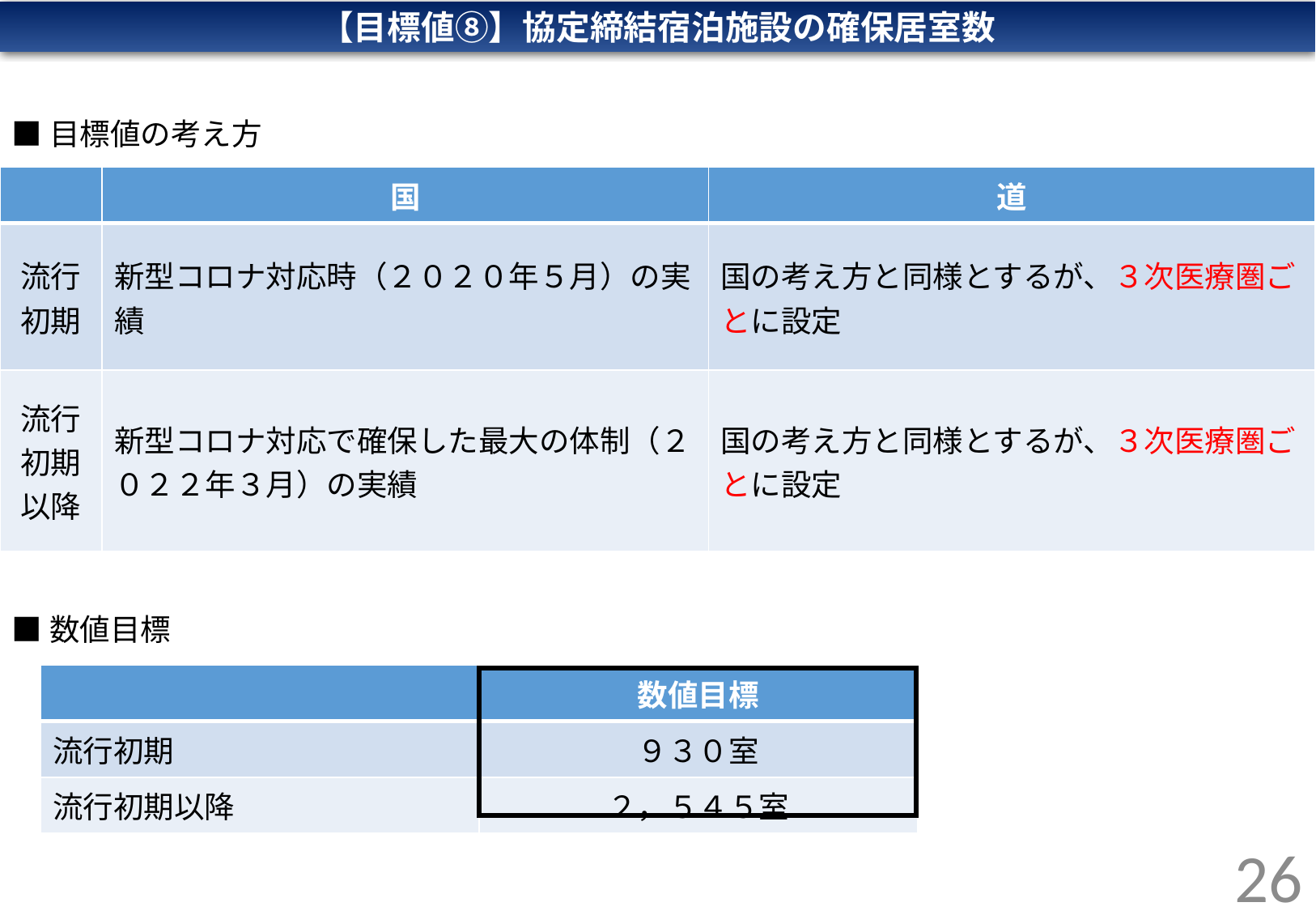

【目標値⑧】協定締結宿泊施設の確保居室数
■目標値の考え方
|  | 国 | 道 |
| --- | --- | --- |
| 流行初期 | 新型コロナ対応時（２０２０年５月）の実績 | 国の考え方と同様とするが、３次医療圏ごとに設定 |
| 流行初期以降 | 新型コロナ対応で確保した最大の体制（２０２２年３月）の実績 | 国の考え方と同様とするが、３次医療圏ごとに設定 |
■数値目標
|  | 数値目標 |
| --- | --- |
| 流行初期 | ９３０室 |
| 流行初期以降 | ２，５４５室 |

26